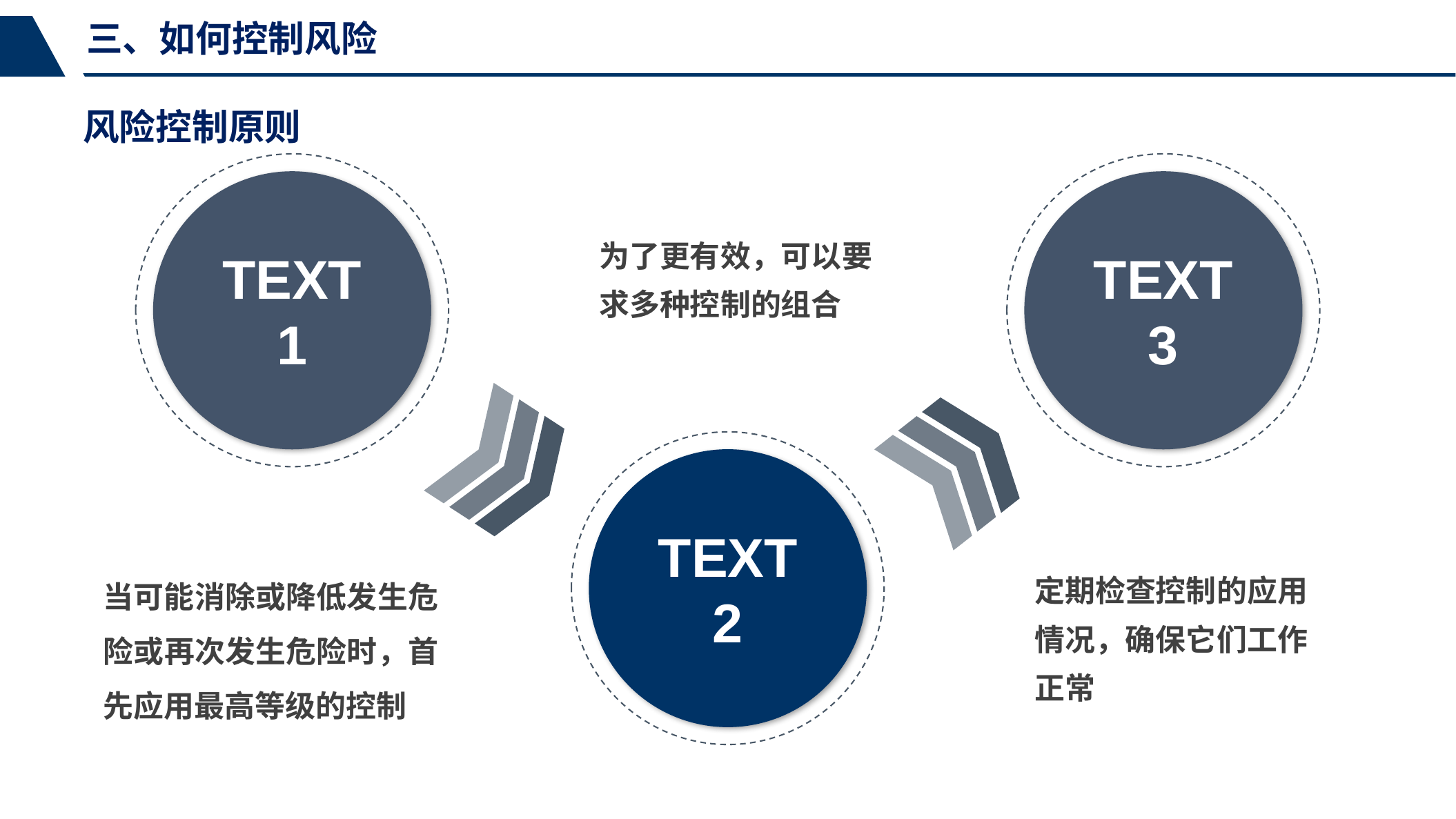

三、如何控制风险

风险控制原则

TEXT 1

TEXT 3
为了更有效，可以要求多种控制的组合

TEXT 2
当可能消除或降低发生危险或再次发生危险时，首先应用最高等级的控制
定期检查控制的应用情况，确保它们工作正常